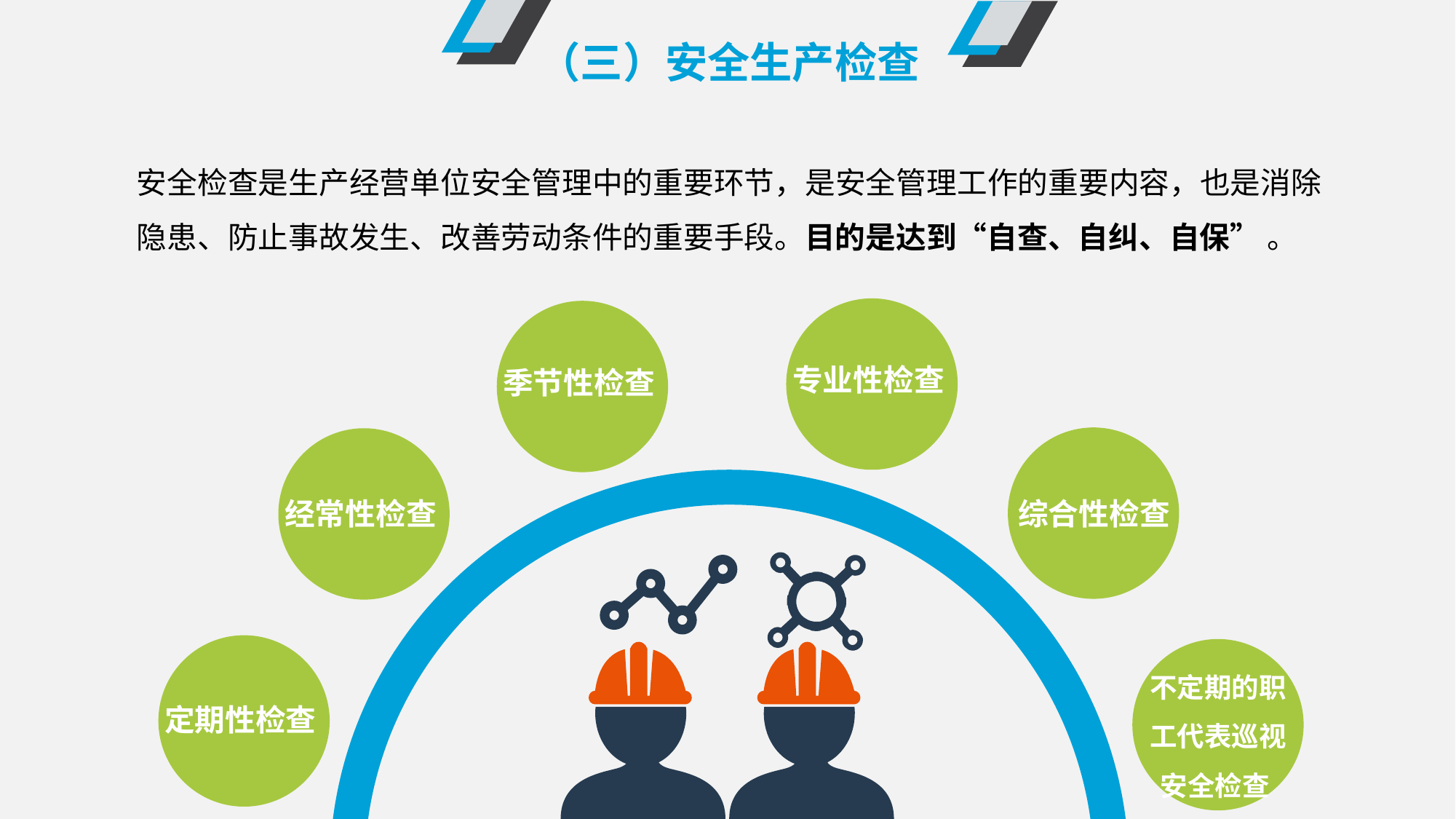

（三）安全生产检查
安全检查是生产经营单位安全管理中的重要环节，是安全管理工作的重要内容，也是消除隐患、防止事故发生、改善劳动条件的重要手段。目的是达到“自查、自纠、自保” 。

专业性检查
季节性检查

经常性检查
综合性检查

不定期的职工代表巡视安全检查
定期性检查